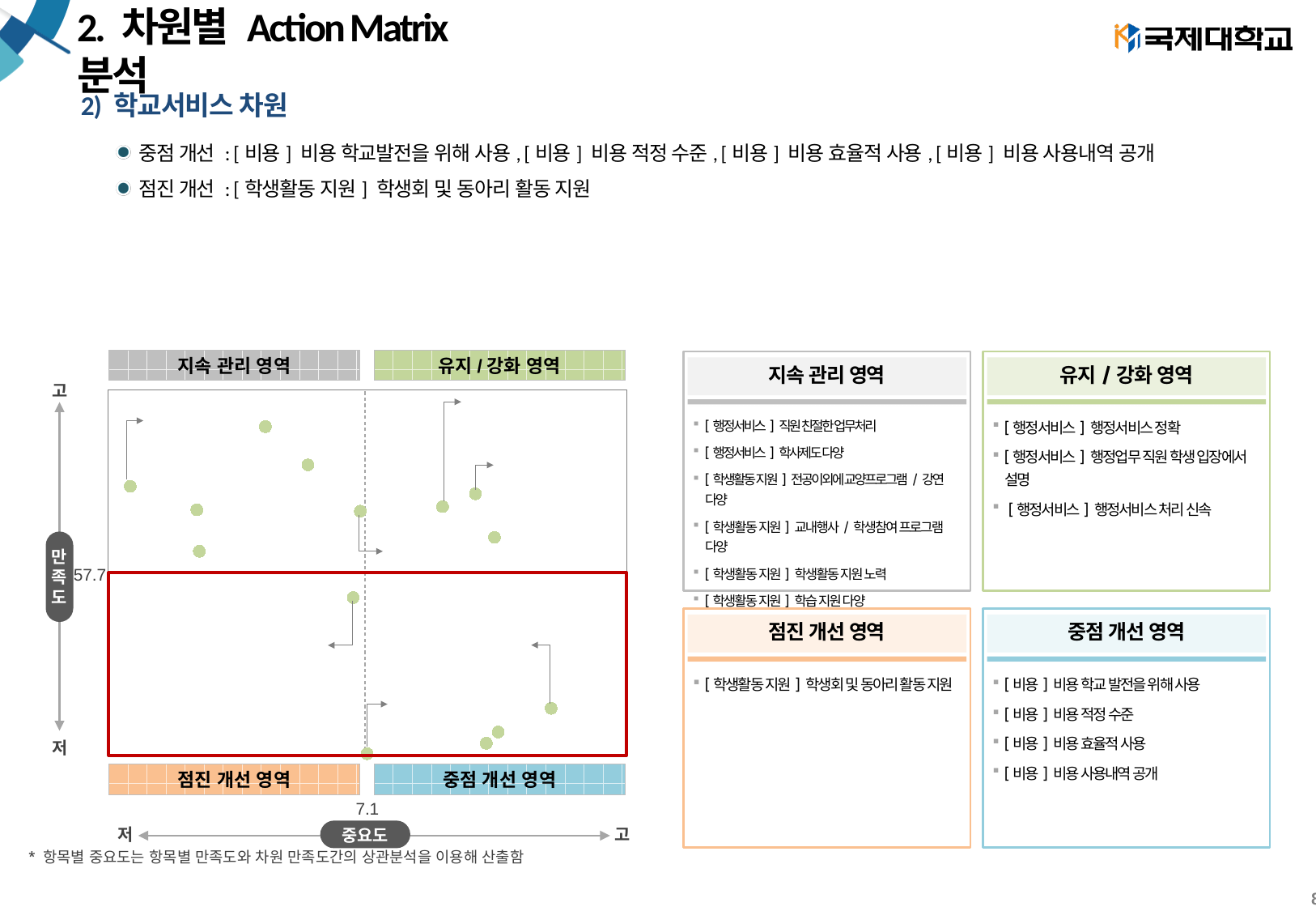

# 2. 차원별 Action Matrix 분석
2) 학교서비스 차원
중점 개선 : [비용] 비용 학교발전을 위해 사용, [비용] 비용 적정 수준, [비용] 비용 효율적 사용, [비용] 비용 사용내역 공개
점진 개선 : [학생활동 지원] 학생회 및 동아리 활동 지원

### Chart

| Category | Y축 |
|---|---|
지속 관리 영역
유지/강화 영역

지속 관리 영역

유지/강화 영역

고
만
족
도
저

[행정서비스] 직원 친절한 업무처리
[행정서비스] 학사제도 다양
[학생활동 지원] 전공이외에 교양프로그램/강연 다양
[학생활동 지원] 교내행사/학생참여 프로그램 다양
[학생활동 지원] 학생활동 지원 노력
[학생활동 지원] 학습 지원 다양
[행정서비스] 행정서비스 정확
[행정서비스] 행정업무 직원 학생 입장에서 설명
 [행정서비스] 행정서비스 처리 신속

57.7

점진 개선 영역

중점 개선 영역

[학생활동 지원] 학생회 및 동아리 활동 지원
[비용] 비용 학교 발전을 위해 사용
[비용] 비용 적정 수준
[비용] 비용 효율적 사용
[비용] 비용 사용내역 공개

점진 개선 영역
중점 개선 영역
7.1
중요도
저
고
* 항목별 중요도는 항목별 만족도와 차원 만족도간의 상관분석을 이용해 산출함